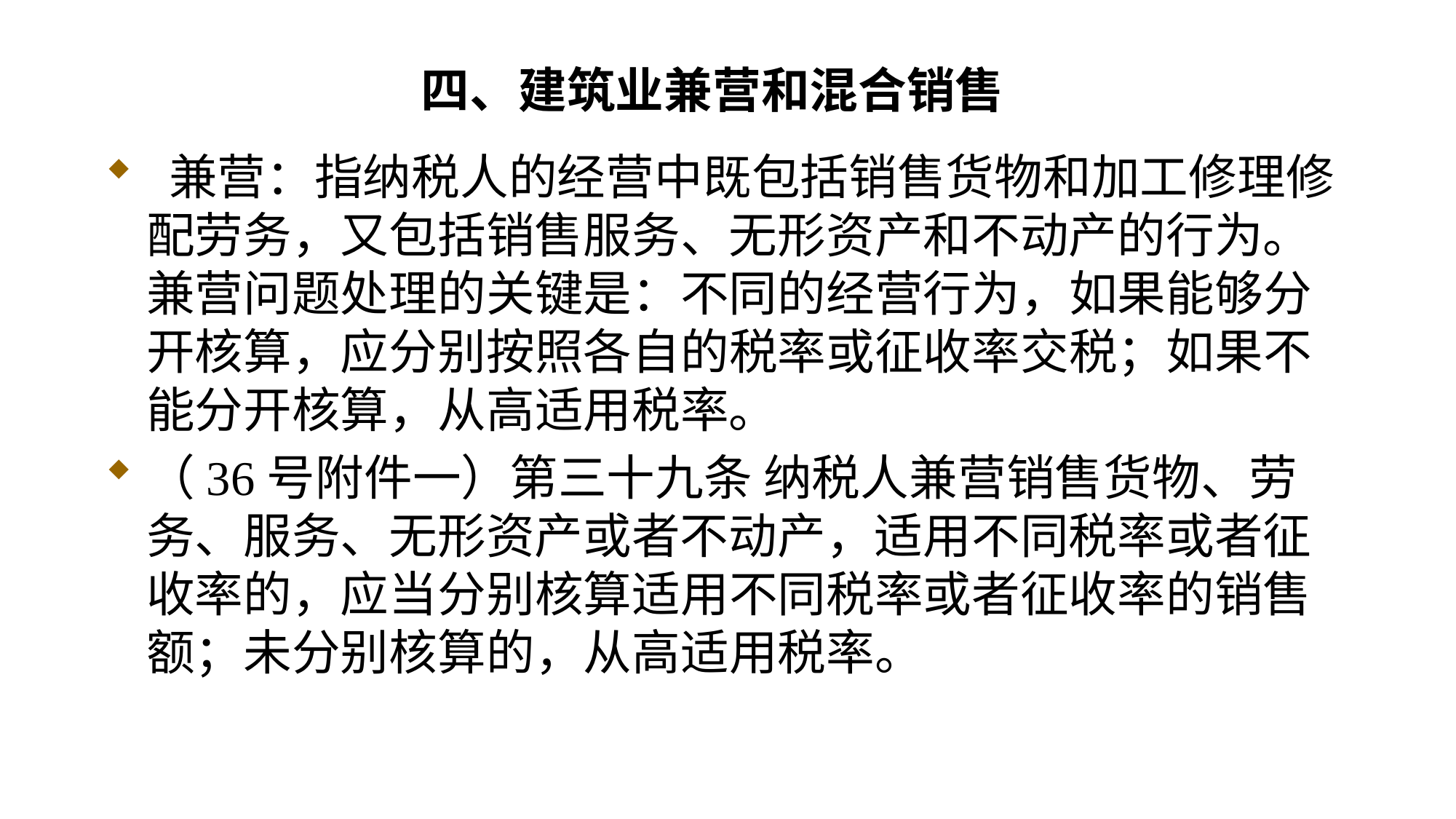

# 四、建筑业兼营和混合销售
 兼营：指纳税人的经营中既包括销售货物和加工修理修配劳务，又包括销售服务、无形资产和不动产的行为。兼营问题处理的关键是：不同的经营行为，如果能够分开核算，应分别按照各自的税率或征收率交税；如果不能分开核算，从高适用税率。
（36号附件一）第三十九条 纳税人兼营销售货物、劳务、服务、无形资产或者不动产，适用不同税率或者征收率的，应当分别核算适用不同税率或者征收率的销售额；未分别核算的，从高适用税率。